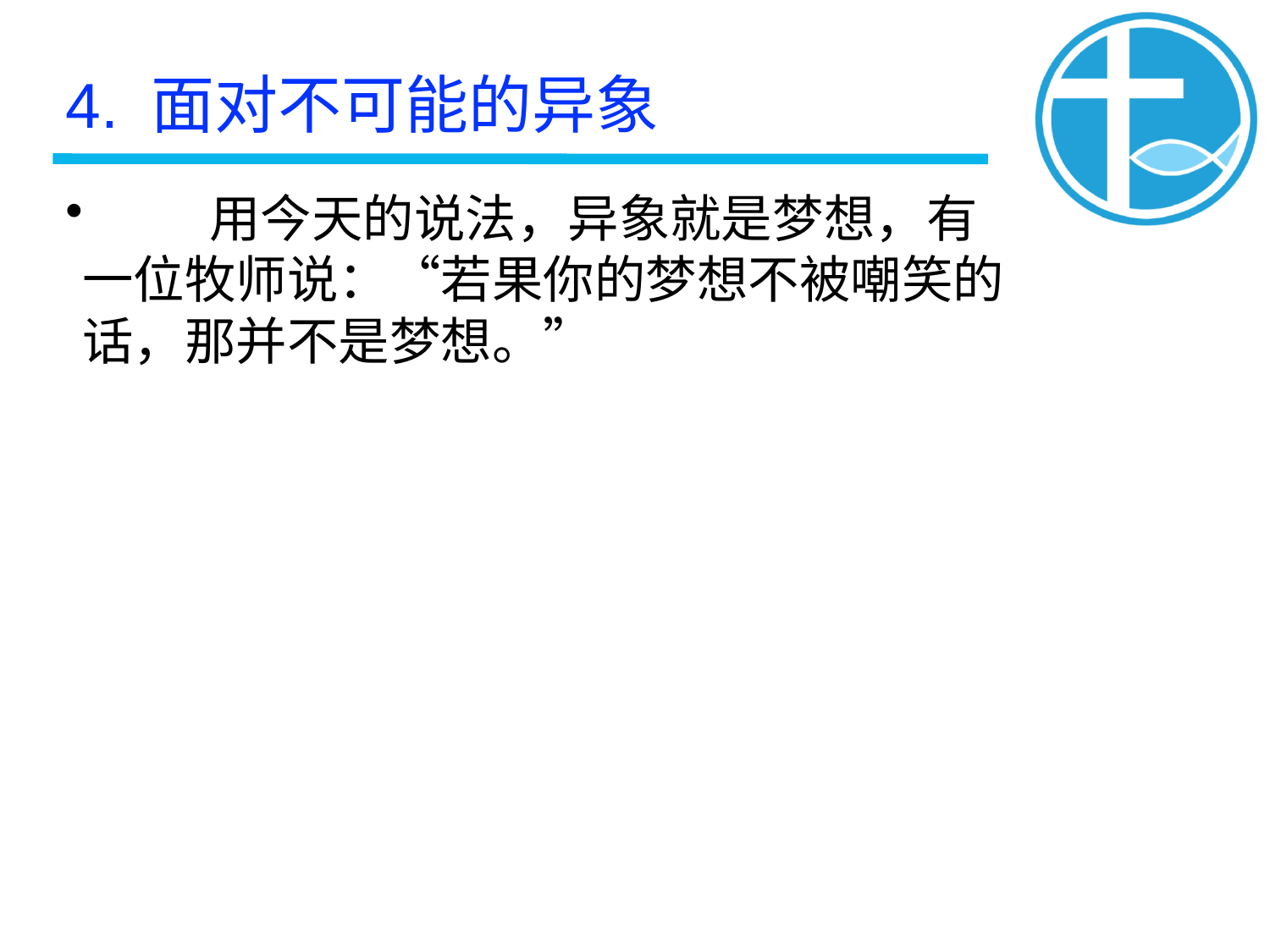

4. 面对不可能的异象
	用今天的说法，异象就是梦想，有一位牧师说：“若果你的梦想不被嘲笑的话，那并不是梦想。”